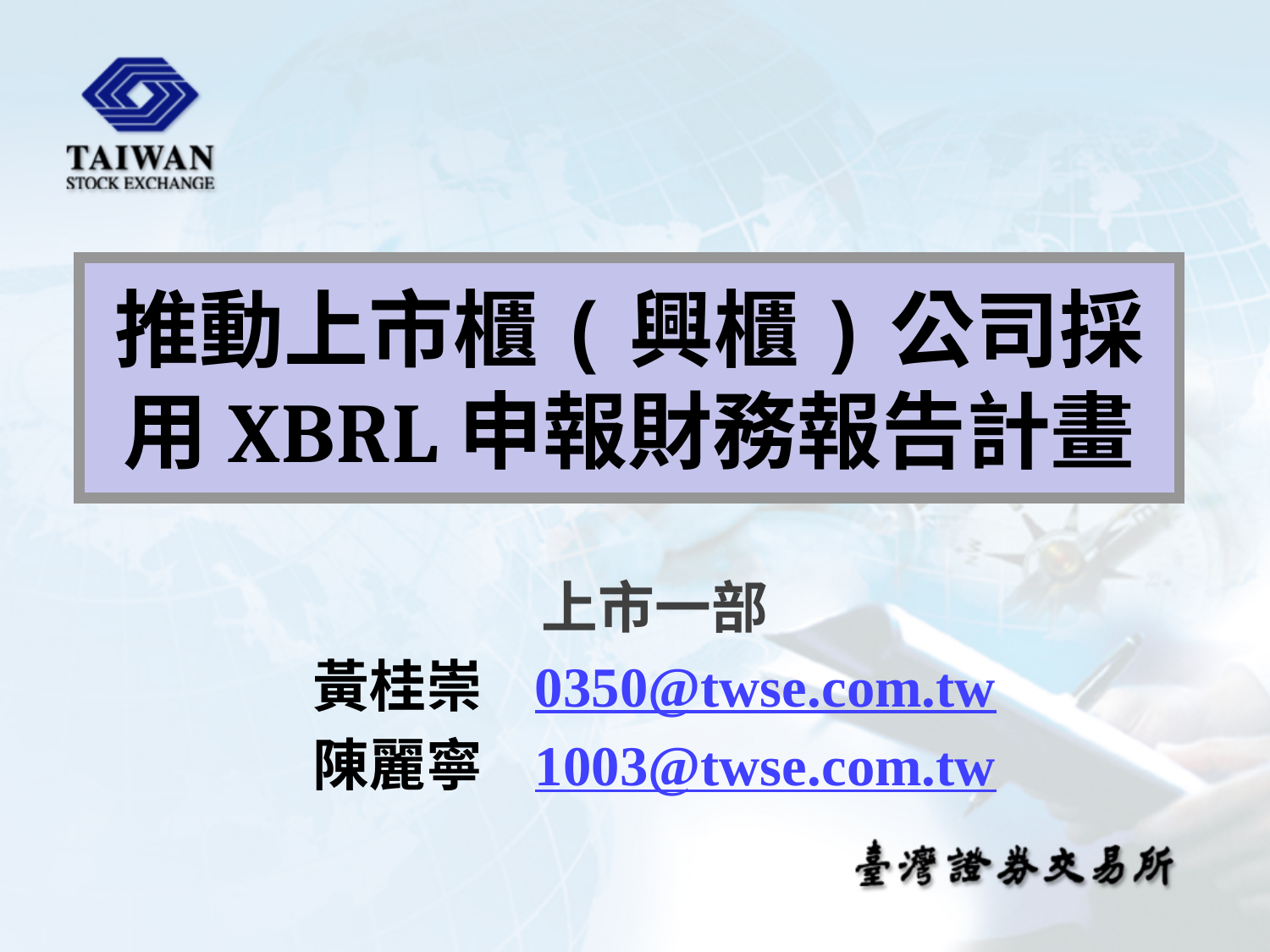

推動上市櫃(興櫃)公司採用XBRL申報財務報告計畫
#
上市一部
黃桂崇   0350@twse.com.tw
陳麗寧   1003@twse.com.tw